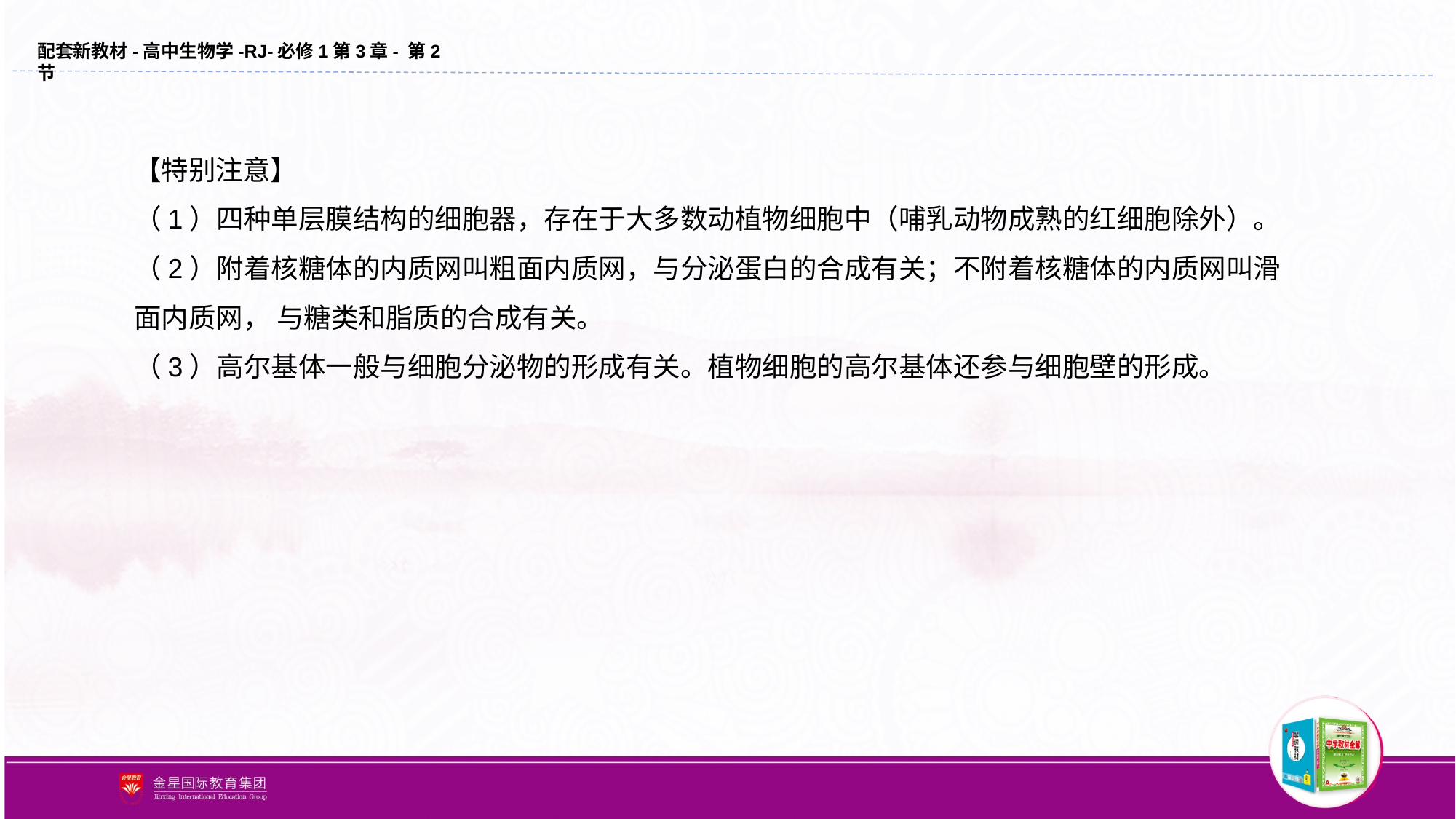

【特别注意】
（1）四种单层膜结构的细胞器，存在于大多数动植物细胞中（哺乳动物成熟的红细胞除外）。
（2）附着核糖体的内质网叫粗面内质网，与分泌蛋白的合成有关；不附着核糖体的内质网叫滑面内质网， 与糖类和脂质的合成有关。
（3）高尔基体一般与细胞分泌物的形成有关。植物细胞的高尔基体还参与细胞壁的形成。